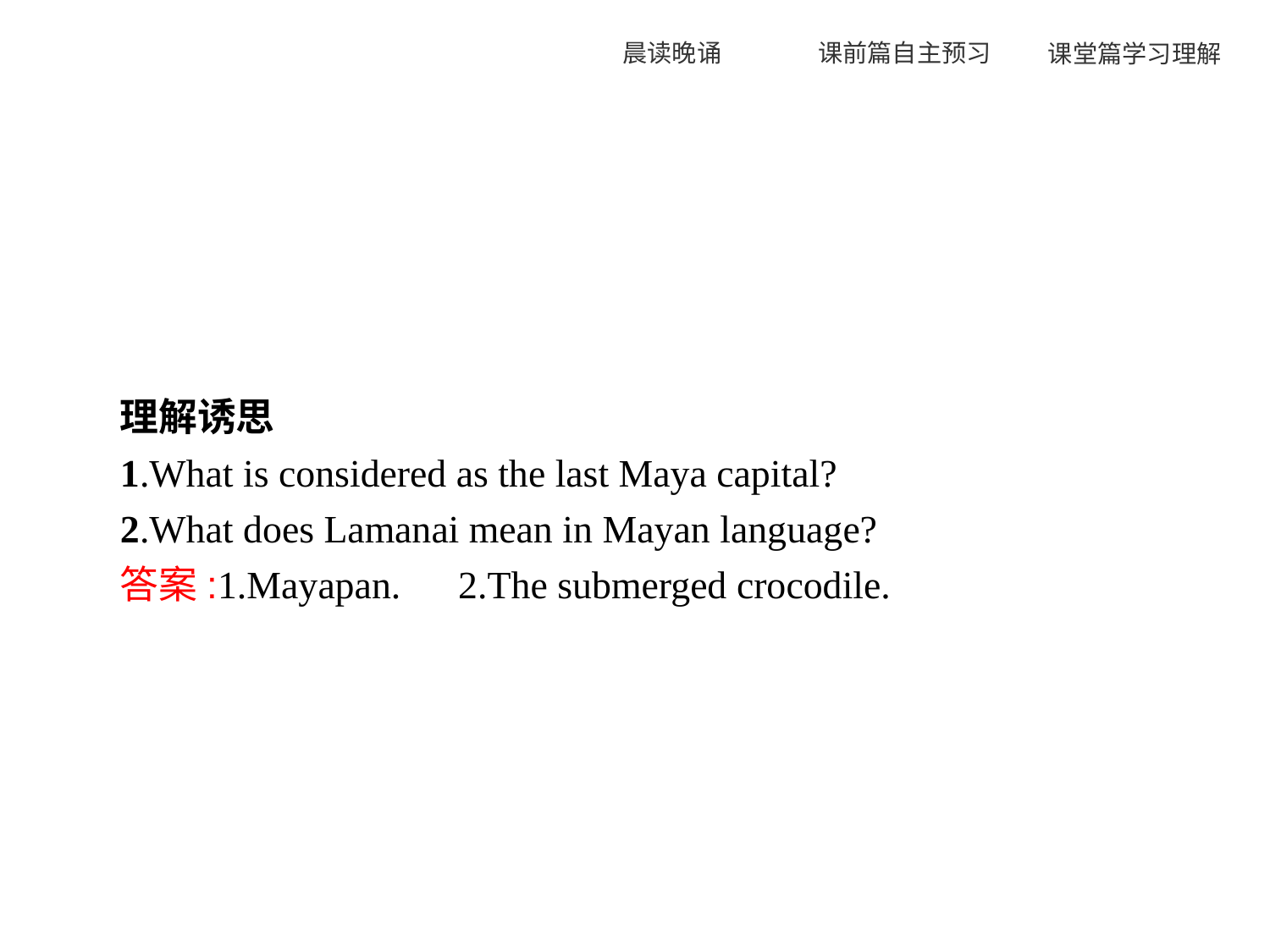

理解诱思
1.What is considered as the last Maya capital?
2.What does Lamanai mean in Mayan language?
答案:1.Mayapan.　2.The submerged crocodile.